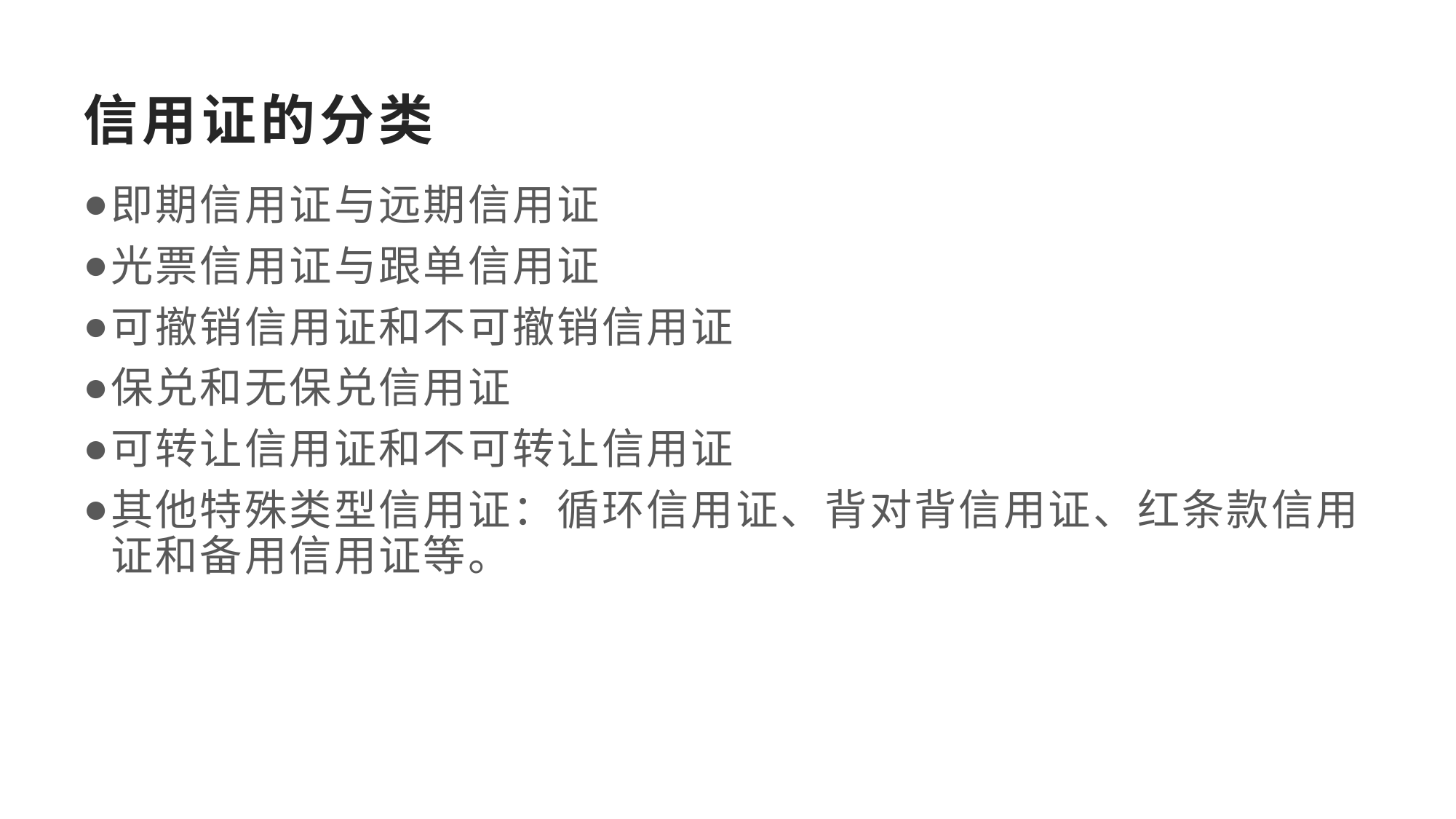

信用证的分类
即期信用证与远期信用证
光票信用证与跟单信用证
可撤销信用证和不可撤销信用证
保兑和无保兑信用证
可转让信用证和不可转让信用证
其他特殊类型信用证：循环信用证、背对背信用证、红条款信用证和备用信用证等。